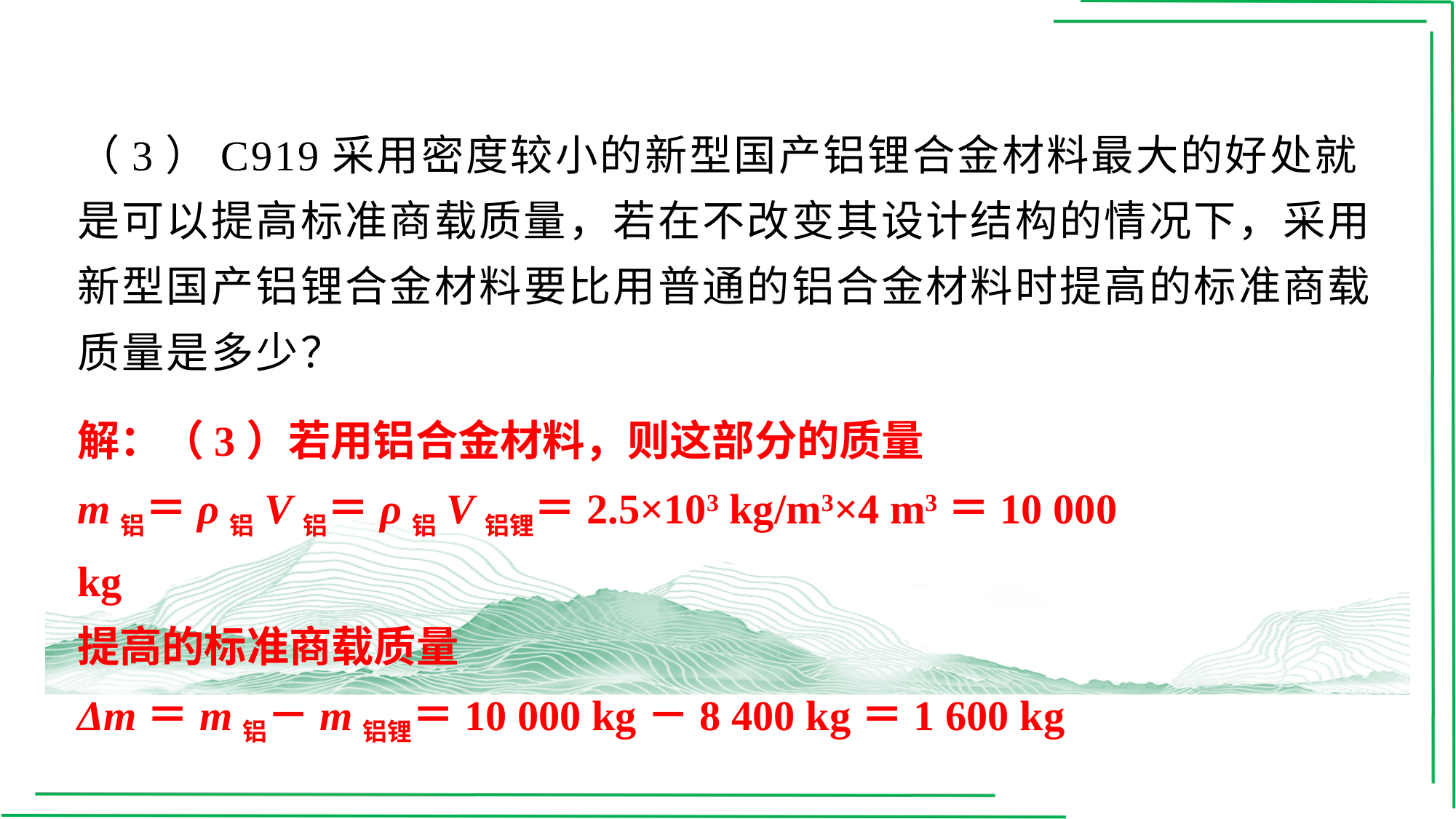

（3）C919采用密度较小的新型国产铝锂合金材料最大的好处就是可以提高标准商载质量，若在不改变其设计结构的情况下，采用新型国产铝锂合金材料要比用普通的铝合金材料时提高的标准商载质量是多少？
解：（3）若用铝合金材料，则这部分的质量
m铝＝ρ铝V铝＝ρ铝V铝锂＝2.5×103 kg/m3×4 m3＝10 000 kg
提高的标准商载质量
Δm＝m铝－m铝锂＝10 000 kg－8 400 kg＝1 600 kg